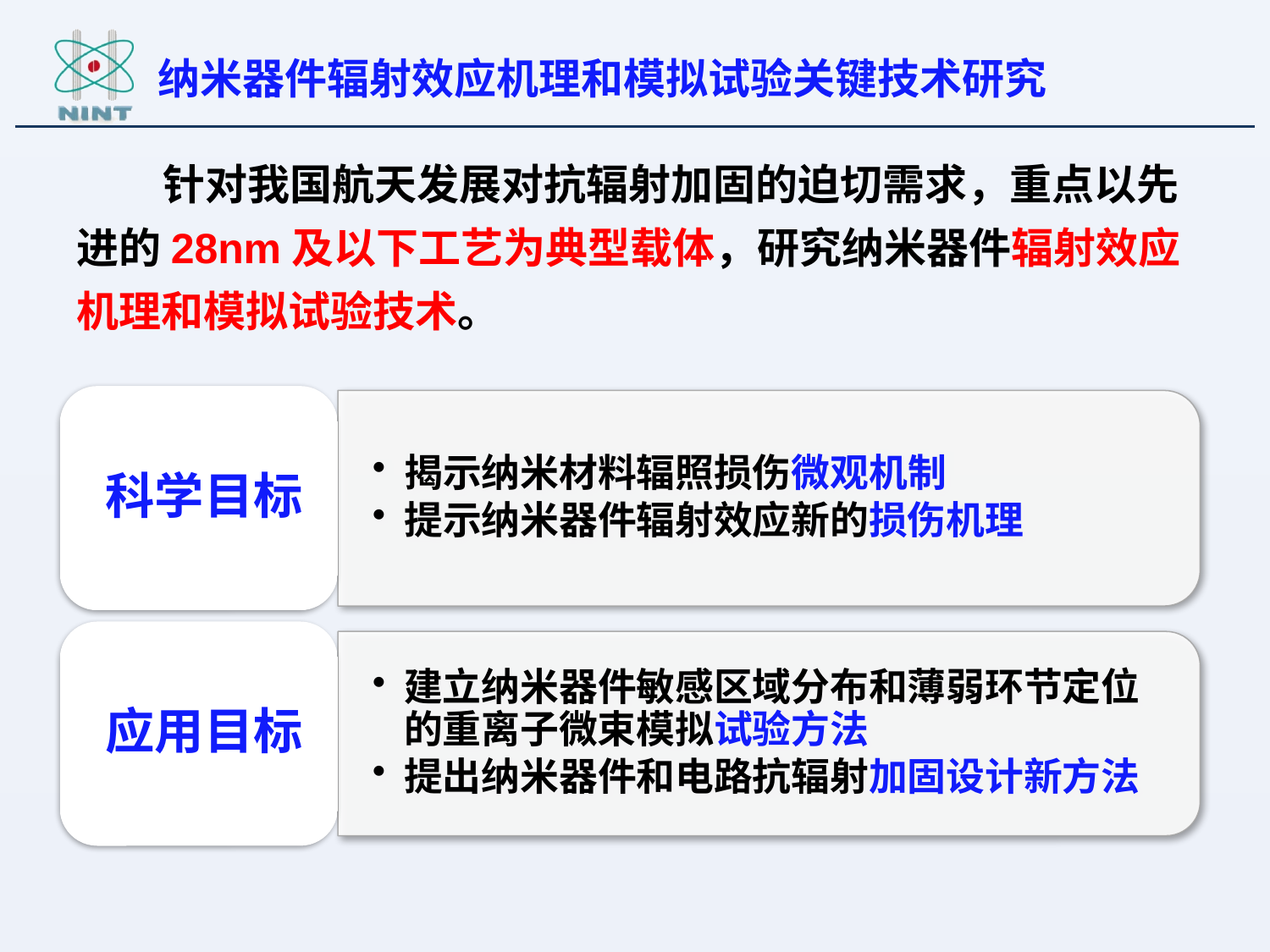

# 纳米器件辐射效应机理和模拟试验关键技术研究
        针对我国航天发展对抗辐射加固的迫切需求，重点以先进的28nm及以下工艺为典型载体，研究纳米器件辐射效应机理和模拟试验技术。
揭示纳米材料辐照损伤微观机制
提示纳米器件辐射效应新的损伤机理
科学目标
建立纳米器件敏感区域分布和薄弱环节定位的重离子微束模拟试验方法
提出纳米器件和电路抗辐射加固设计新方法
应用目标